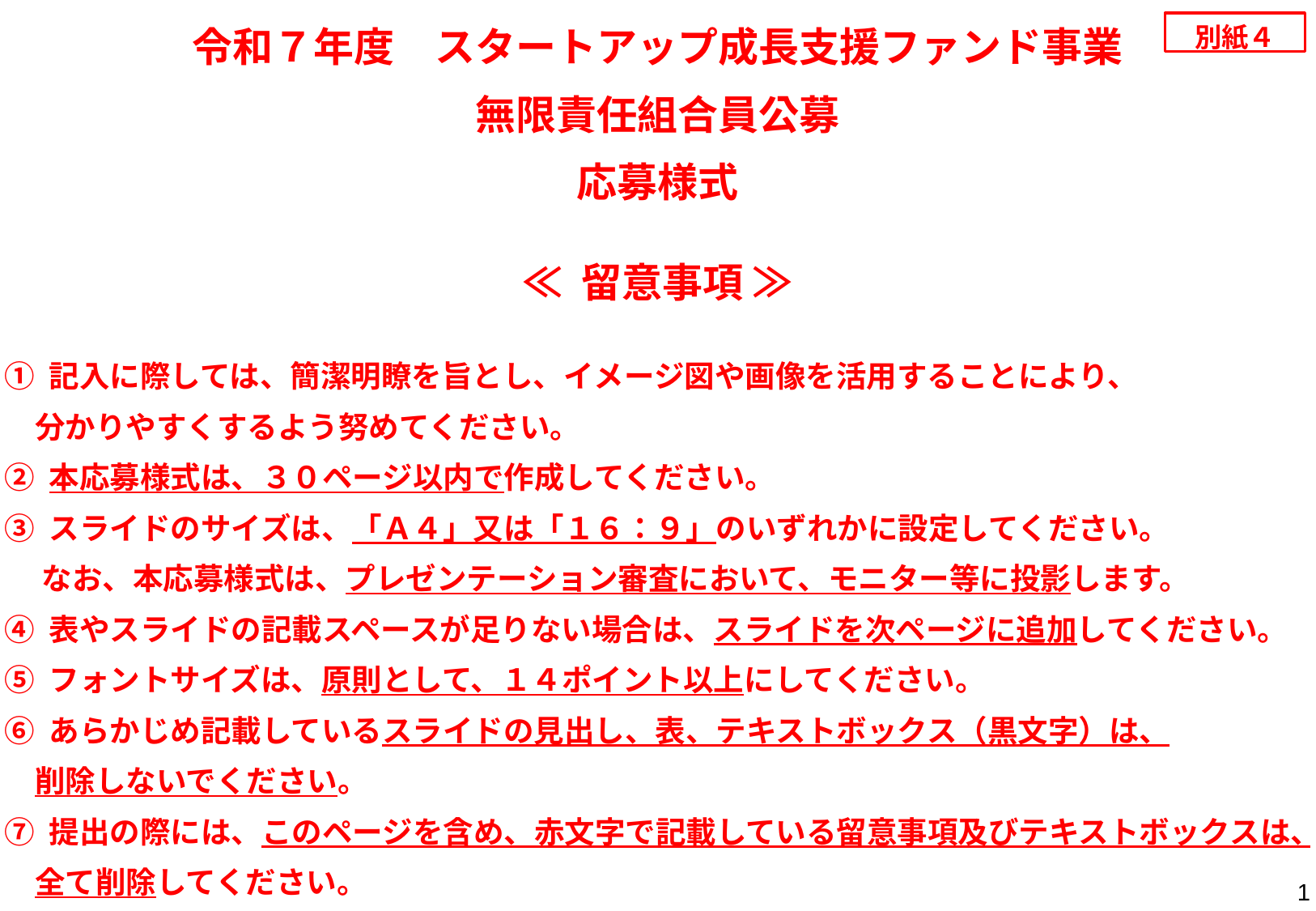

令和７年度　スタートアップ成長支援ファンド事業
無限責任組合員公募
応募様式
別紙４
≪ 留意事項 ≫
① 記入に際しては、簡潔明瞭を旨とし、イメージ図や画像を活用することにより、
　分かりやすくするよう努めてください。
② 本応募様式は、３０ページ以内で作成してください。
③ スライドのサイズは、「Ａ４」又は「１６：９」のいずれかに設定してください。
　 なお、本応募様式は、プレゼンテーション審査において、モニター等に投影します。
④ 表やスライドの記載スペースが足りない場合は、スライドを次ページに追加してください。
⑤ フォントサイズは、原則として、１４ポイント以上にしてください。
⑥ あらかじめ記載しているスライドの見出し、表、テキストボックス（黒文字）は、
　削除しないでください。
⑦ 提出の際には、このページを含め、赤文字で記載している留意事項及びテキストボックスは、
　全て削除してください。
1